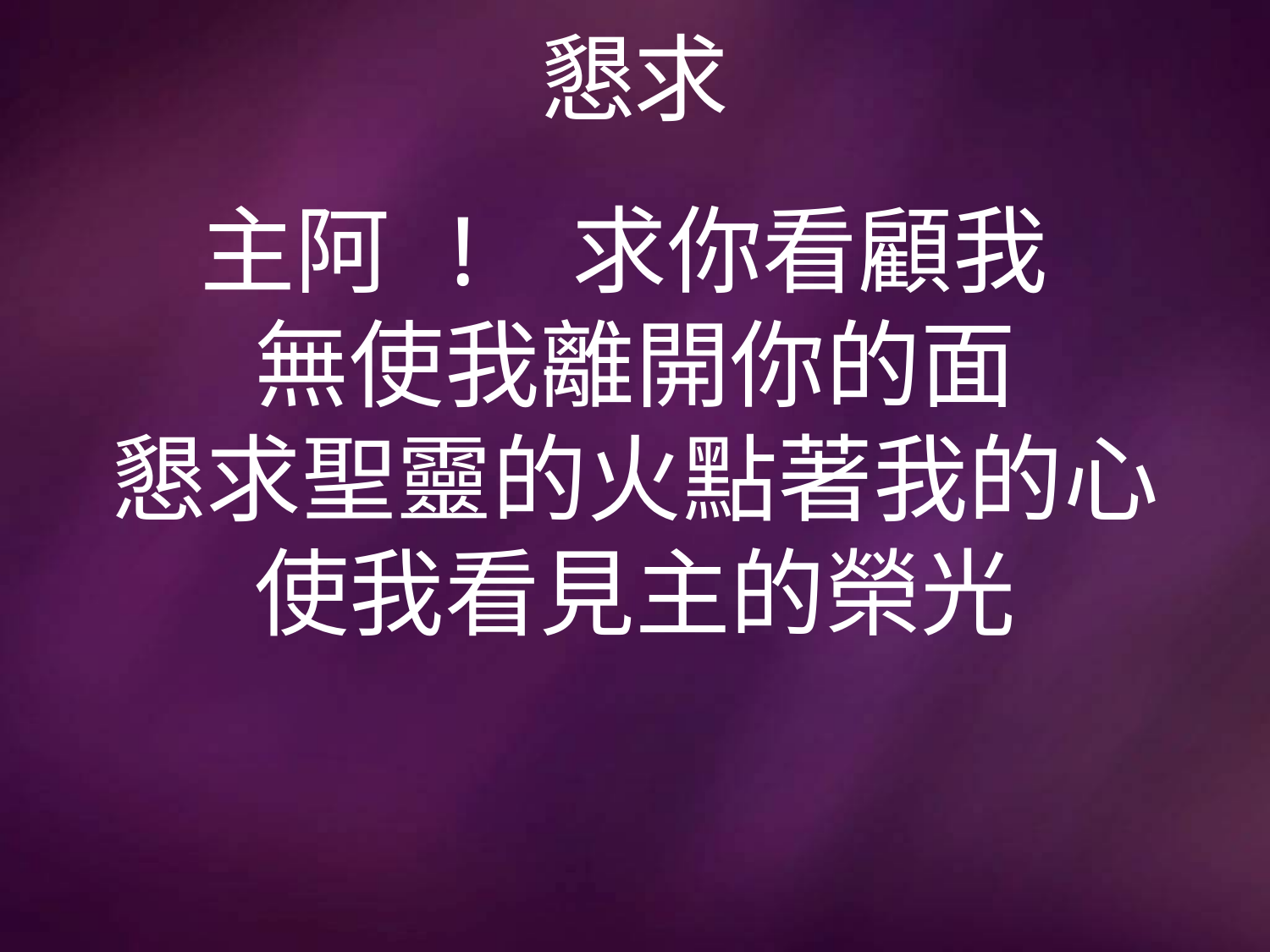

# 懇求
主阿 ! 求你看顧我
無使我離開你的面
懇求聖靈的火點著我的心
使我看見主的榮光